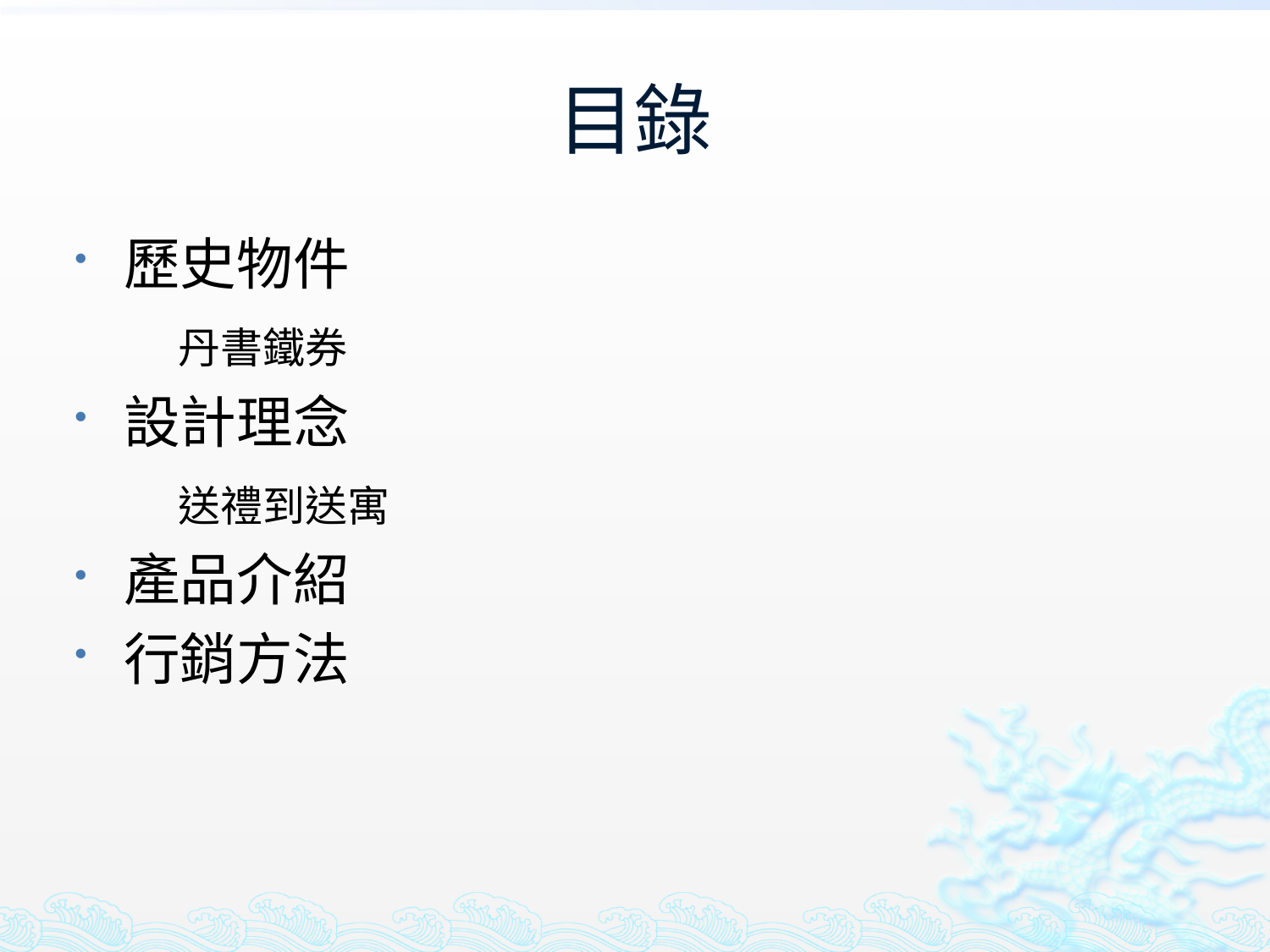

# 目錄
歷史物件
       丹書鐵券
設計理念
       送禮到送寓
產品介紹
行銷方法